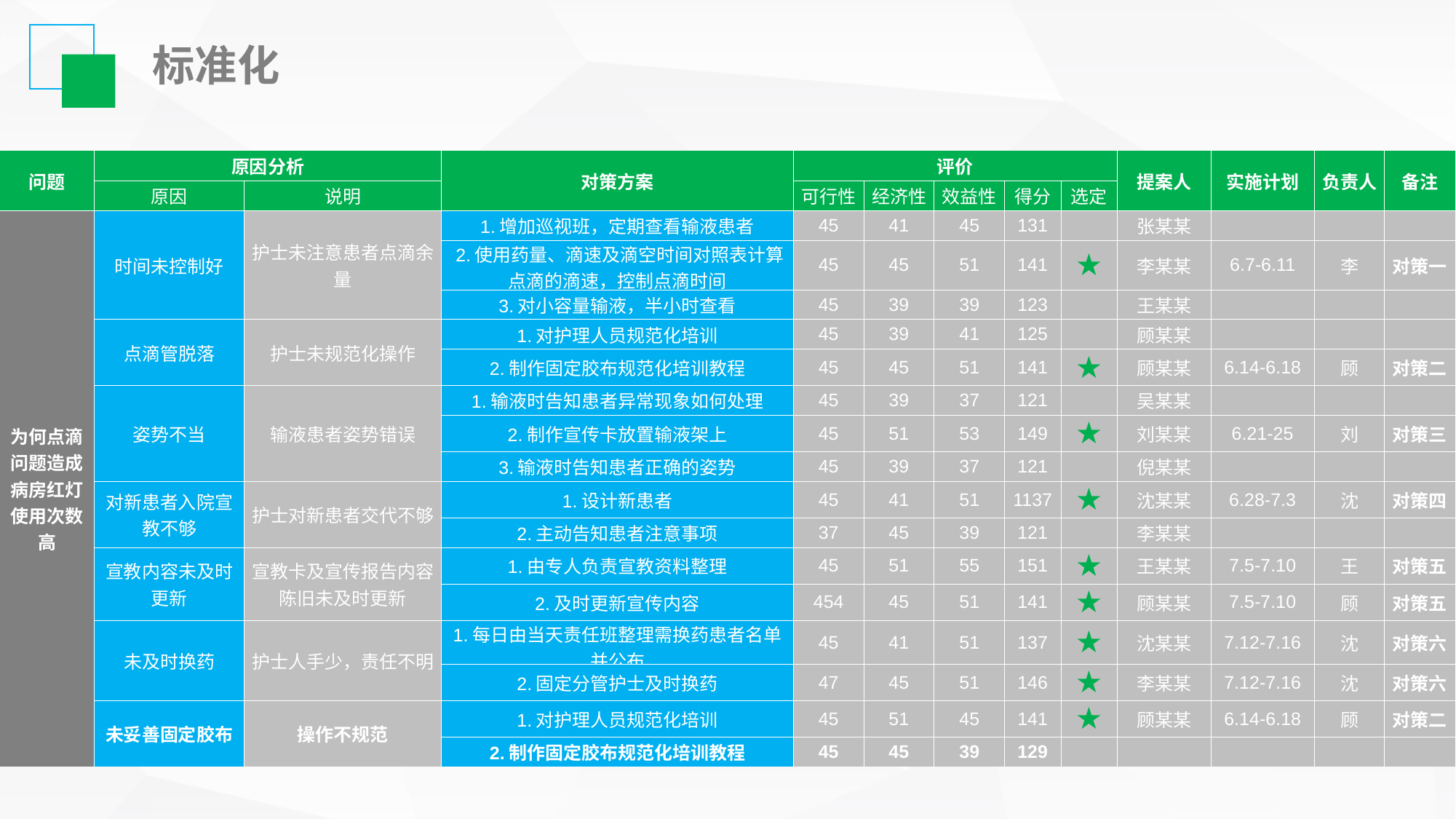

标准化
| 问题 | 原因分析 |  | 对策方案 | 评价 |  |  |  |  | 提案人 | 实施计划 | 负责人 | 备注 |
| --- | --- | --- | --- | --- | --- | --- | --- | --- | --- | --- | --- | --- |
|  | 原因 | 说明 |  | 可行性 | 经济性 | 效益性 | 得分 | 选定 |  |  |  |  |
| 为何点滴问题造成病房红灯使用次数高 | 时间未控制好 | 护士未注意患者点滴余量 | 1.增加巡视班，定期查看输液患者 | 45 | 41 | 45 | 131 |  | 张某某 |  |  |  |
|  |  |  | 2.使用药量、滴速及滴空时间对照表计算点滴的滴速，控制点滴时间 | 45 | 45 | 51 | 141 | ★ | 李某某 | 6.7-6.11 | 李 | 对策一 |
|  |  |  | 3.对小容量输液，半小时查看 | 45 | 39 | 39 | 123 |  | 王某某 |  |  |  |
|  | 点滴管脱落 | 护士未规范化操作 | 1.对护理人员规范化培训 | 45 | 39 | 41 | 125 |  | 顾某某 |  |  |  |
|  |  |  | 2.制作固定胶布规范化培训教程 | 45 | 45 | 51 | 141 | ★ | 顾某某 | 6.14-6.18 | 顾 | 对策二 |
|  | 姿势不当 | 输液患者姿势错误 | 1.输液时告知患者异常现象如何处理 | 45 | 39 | 37 | 121 |  | 吴某某 |  |  |  |
|  |  |  | 2.制作宣传卡放置输液架上 | 45 | 51 | 53 | 149 | ★ | 刘某某 | 6.21-25 | 刘 | 对策三 |
|  |  |  | 3.输液时告知患者正确的姿势 | 45 | 39 | 37 | 121 |  | 倪某某 |  |  |  |
|  | 对新患者入院宣教不够 | 护士对新患者交代不够 | 1.设计新患者 | 45 | 41 | 51 | 1137 | ★ | 沈某某 | 6.28-7.3 | 沈 | 对策四 |
|  |  |  | 2.主动告知患者注意事项 | 37 | 45 | 39 | 121 |  | 李某某 |  |  |  |
|  | 宣教内容未及时更新 | 宣教卡及宣传报告内容陈旧未及时更新 | 1.由专人负责宣教资料整理 | 45 | 51 | 55 | 151 | ★ | 王某某 | 7.5-7.10 | 王 | 对策五 |
|  |  |  | 2.及时更新宣传内容 | 454 | 45 | 51 | 141 | ★ | 顾某某 | 7.5-7.10 | 顾 | 对策五 |
|  | 未及时换药 | 护士人手少，责任不明 | 1.每日由当天责任班整理需换药患者名单并公布 | 45 | 41 | 51 | 137 | ★ | 沈某某 | 7.12-7.16 | 沈 | 对策六 |
|  |  |  | 2.固定分管护士及时换药 | 47 | 45 | 51 | 146 | ★ | 李某某 | 7.12-7.16 | 沈 | 对策六 |
|  | 未妥善固定胶布 | 操作不规范 | 1.对护理人员规范化培训 | 45 | 51 | 45 | 141 | ★ | 顾某某 | 6.14-6.18 | 顾 | 对策二 |
|  |  |  | 2.制作固定胶布规范化培训教程 | 45 | 45 | 39 | 129 |  |  |  |  |  |